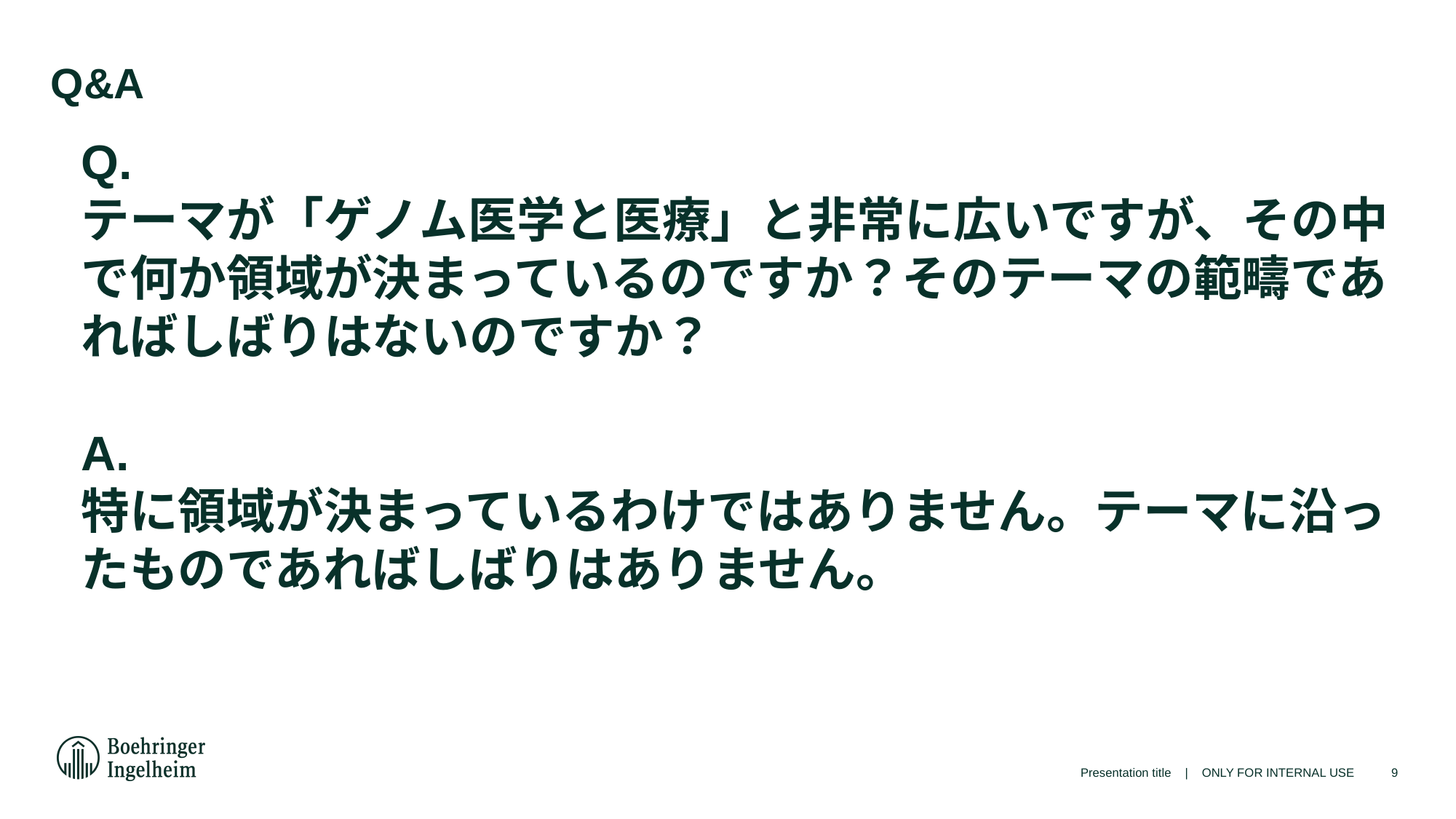

Q&A
Q.
テーマが「ゲノム医学と医療」と非常に広いですが、その中で何か領域が決まっているのですか？そのテーマの範疇であればしばりはないのですか？

A.
特に領域が決まっているわけではありません。テーマに沿ったものであればしばりはありません。
Presentation title    |    ONLY FOR INTERNAL USE
9